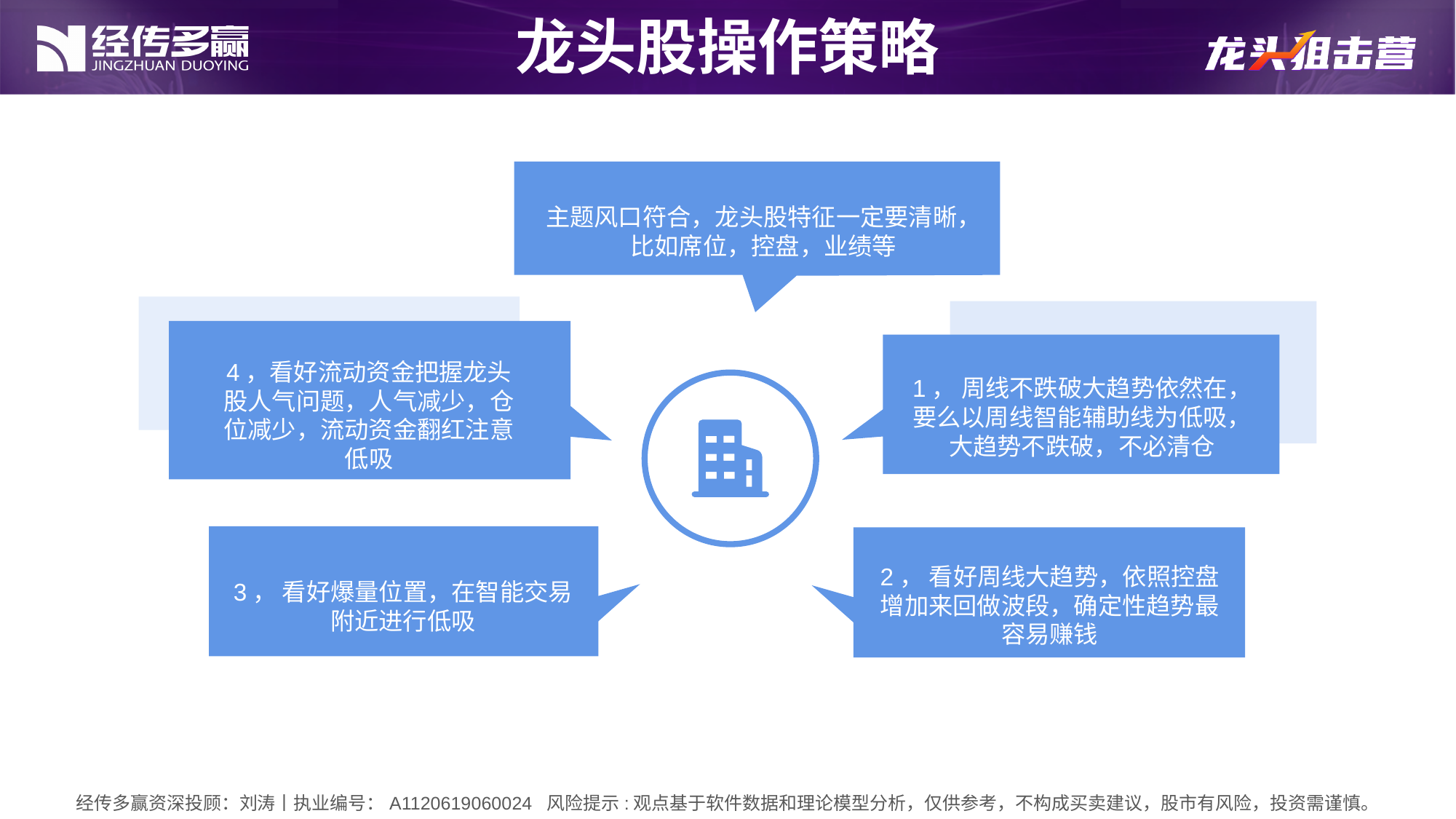

龙头股操作策略
主题风口符合，龙头股特征一定要清晰，比如席位，控盘，业绩等

4，看好流动资金把握龙头股人气问题，人气减少，仓位减少，流动资金翻红注意低吸
1， 周线不跌破大趋势依然在，要么以周线智能辅助线为低吸，大趋势不跌破，不必清仓

3， 看好爆量位置，在智能交易附近进行低吸
2， 看好周线大趋势，依照控盘增加来回做波段，确定性趋势最容易赚钱